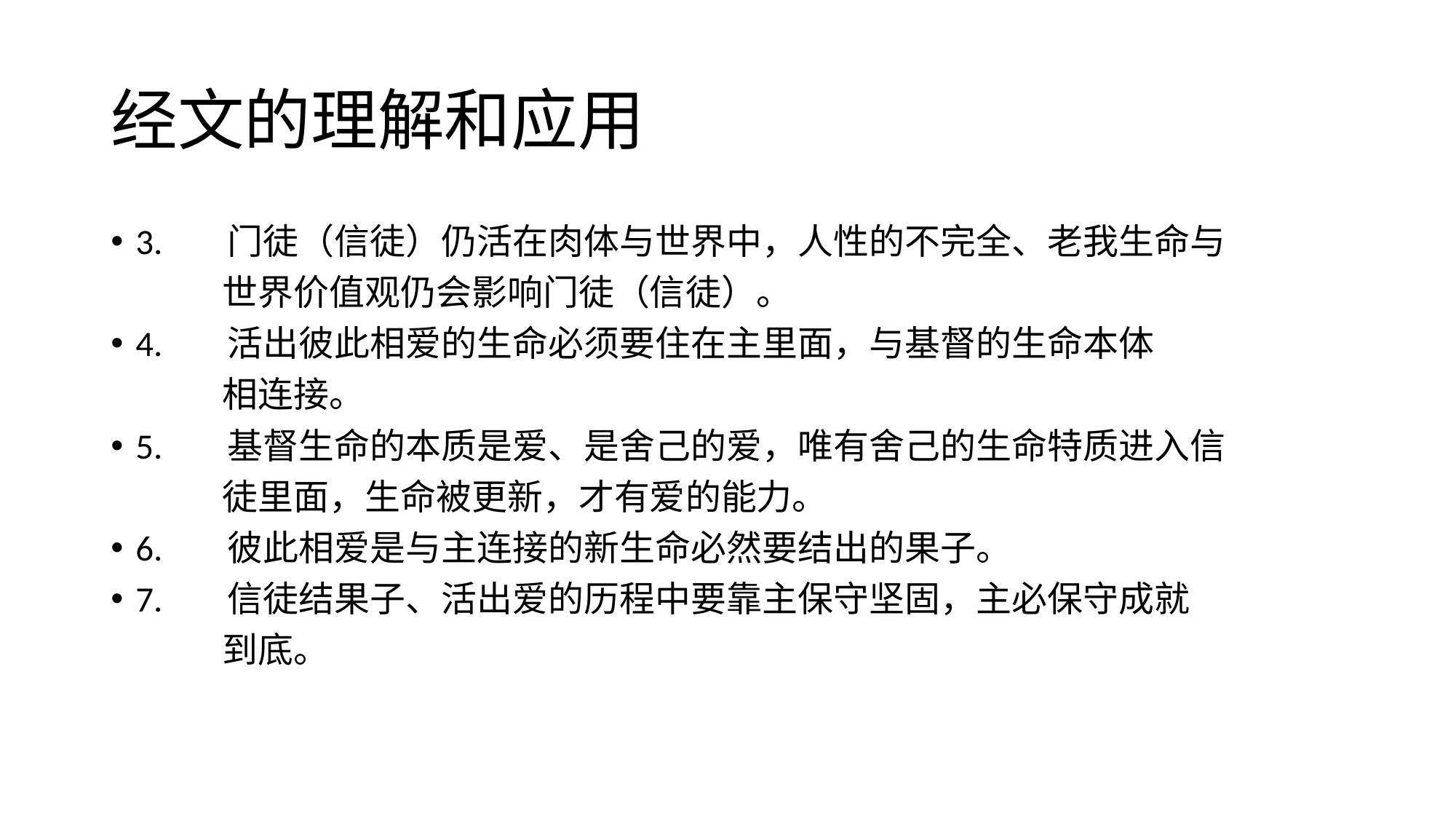

# 经文的理解和应用
3.	门徒（信徒）仍活在肉体与世界中，人性的不完全、老我生命与
             世界价值观仍会影响门徒（信徒）。
4.	活出彼此相爱的生命必须要住在主里面，与基督的生命本体
             相连接。
5.	基督生命的本质是爱、是舍己的爱，唯有舍己的生命特质进入信
             徒里面，生命被更新，才有爱的能力。
6.	彼此相爱是与主连接的新生命必然要结出的果子。
7.	信徒结果子、活出爱的历程中要靠主保守坚固，主必保守成就
             到底。